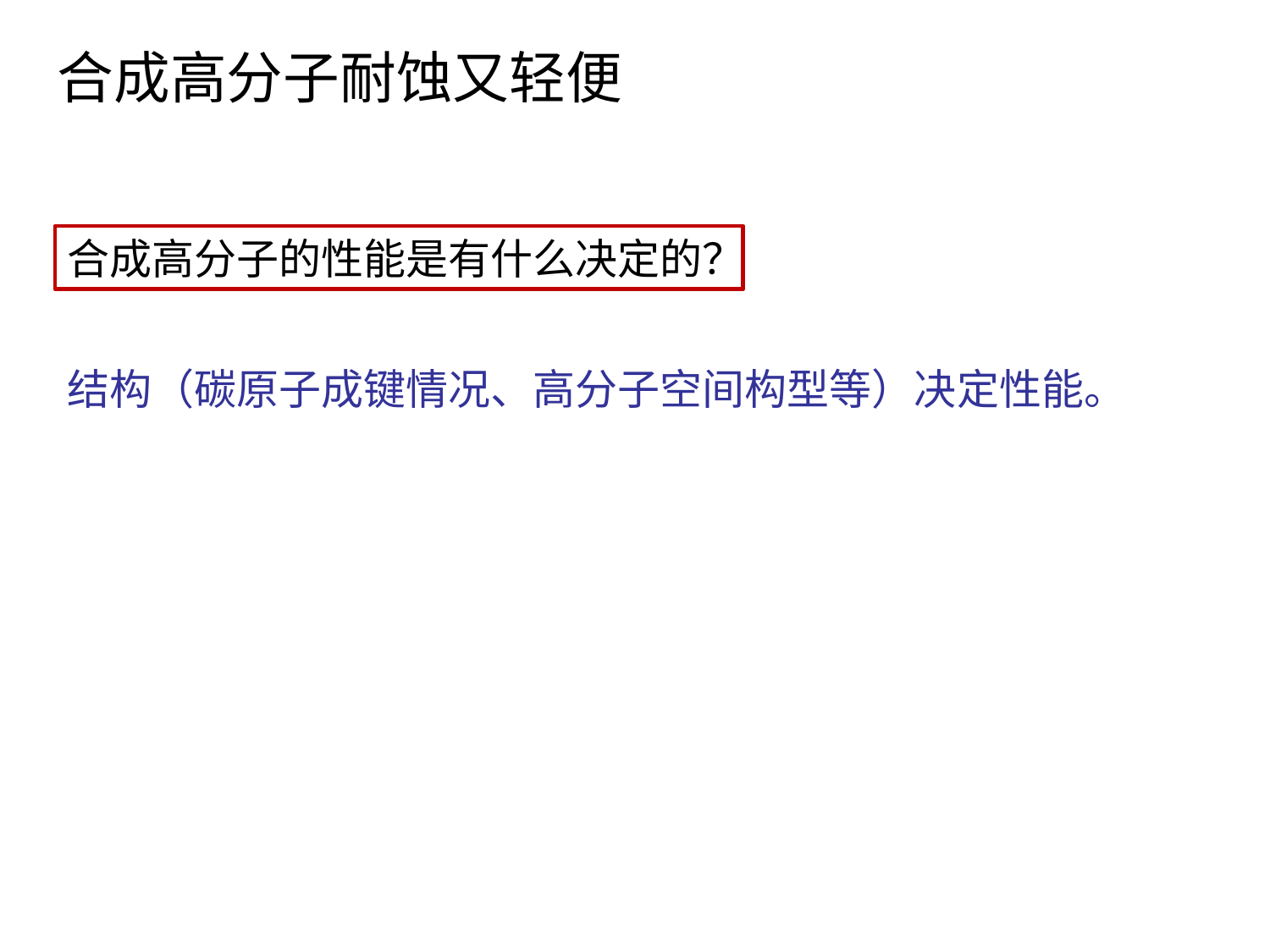

合成高分子耐蚀又轻便
合成高分子的性能是有什么决定的？
结构（碳原子成键情况、高分子空间构型等）决定性能。